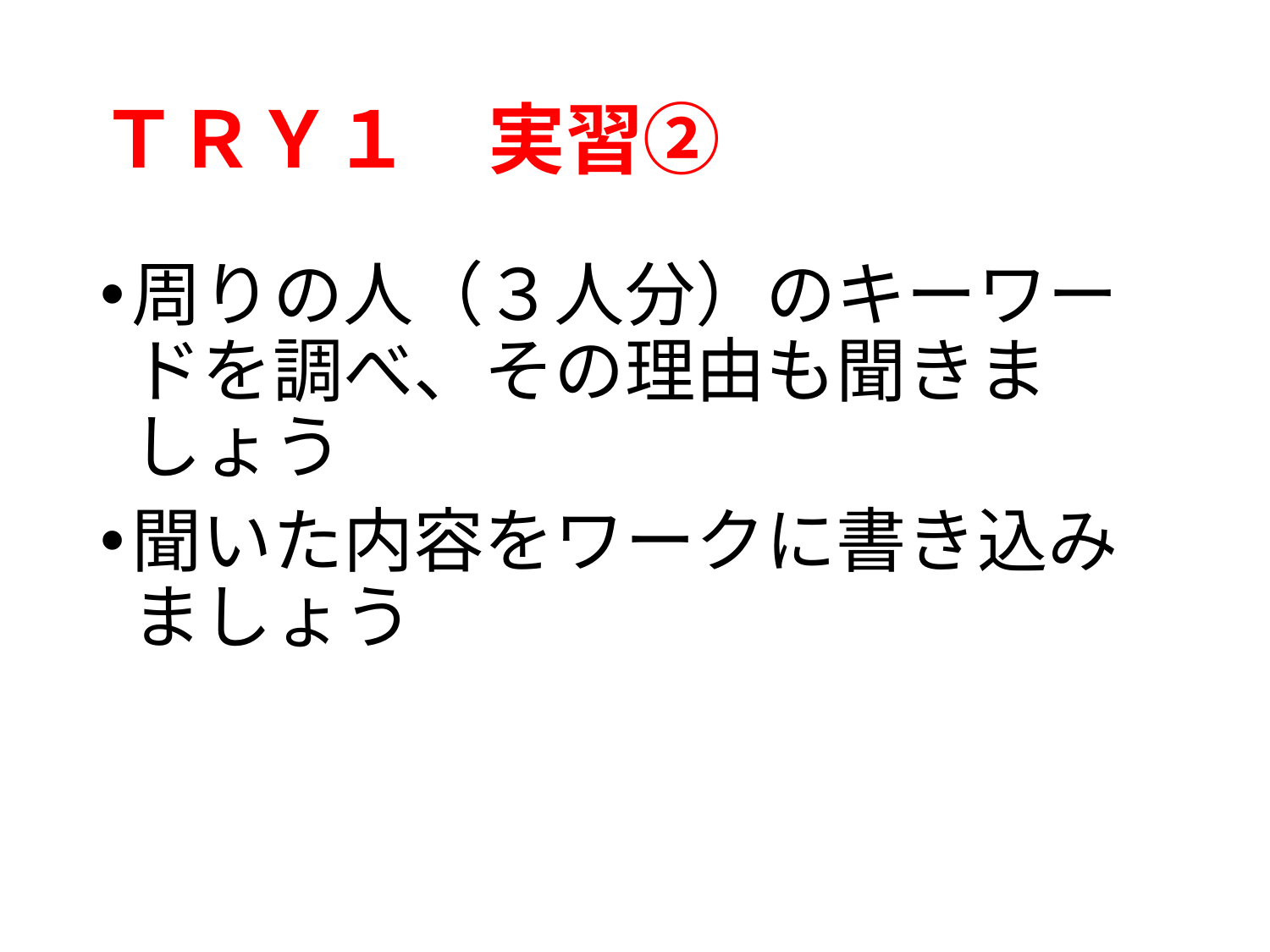

# ＴＲＹ１　実習②
周りの人（３人分）のキーワードを調べ、その理由も聞きましょう
聞いた内容をワークに書き込みましょう